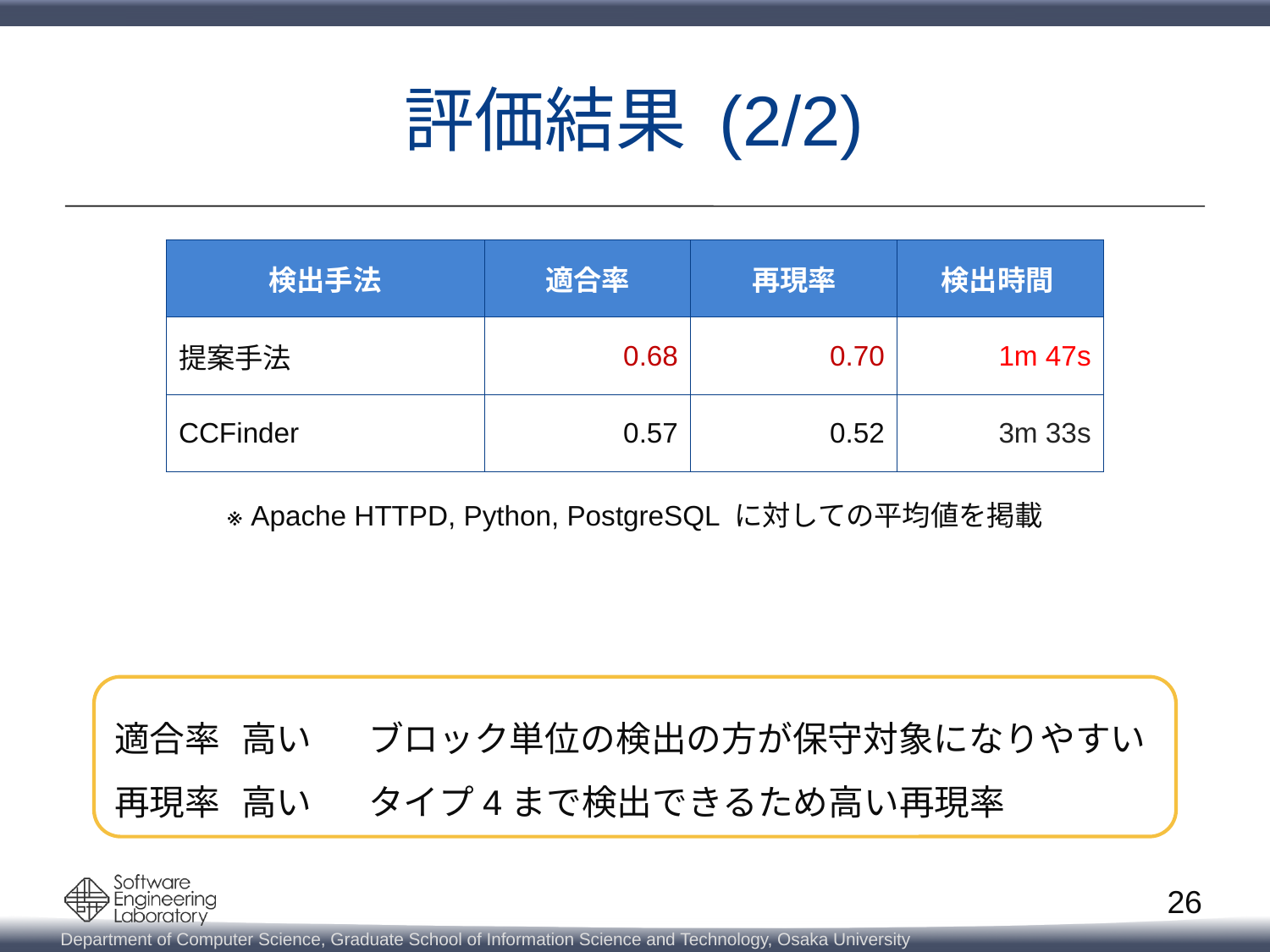

# 評価結果 (2/2)
| 検出手法 | 適合率 | 再現率 | 検出時間 |
| --- | --- | --- | --- |
| 提案手法 | 0.68 | 0.70 | 1m 47s |
| CCFinder | 0.57 | 0.52 | 3m 33s |
※ Apache HTTPD, Python, PostgreSQL に対しての平均値を掲載
適合率	高い 	ブロック単位の検出の方が保守対象になりやすい
再現率	高い	タイプ4まで検出できるため高い再現率
26